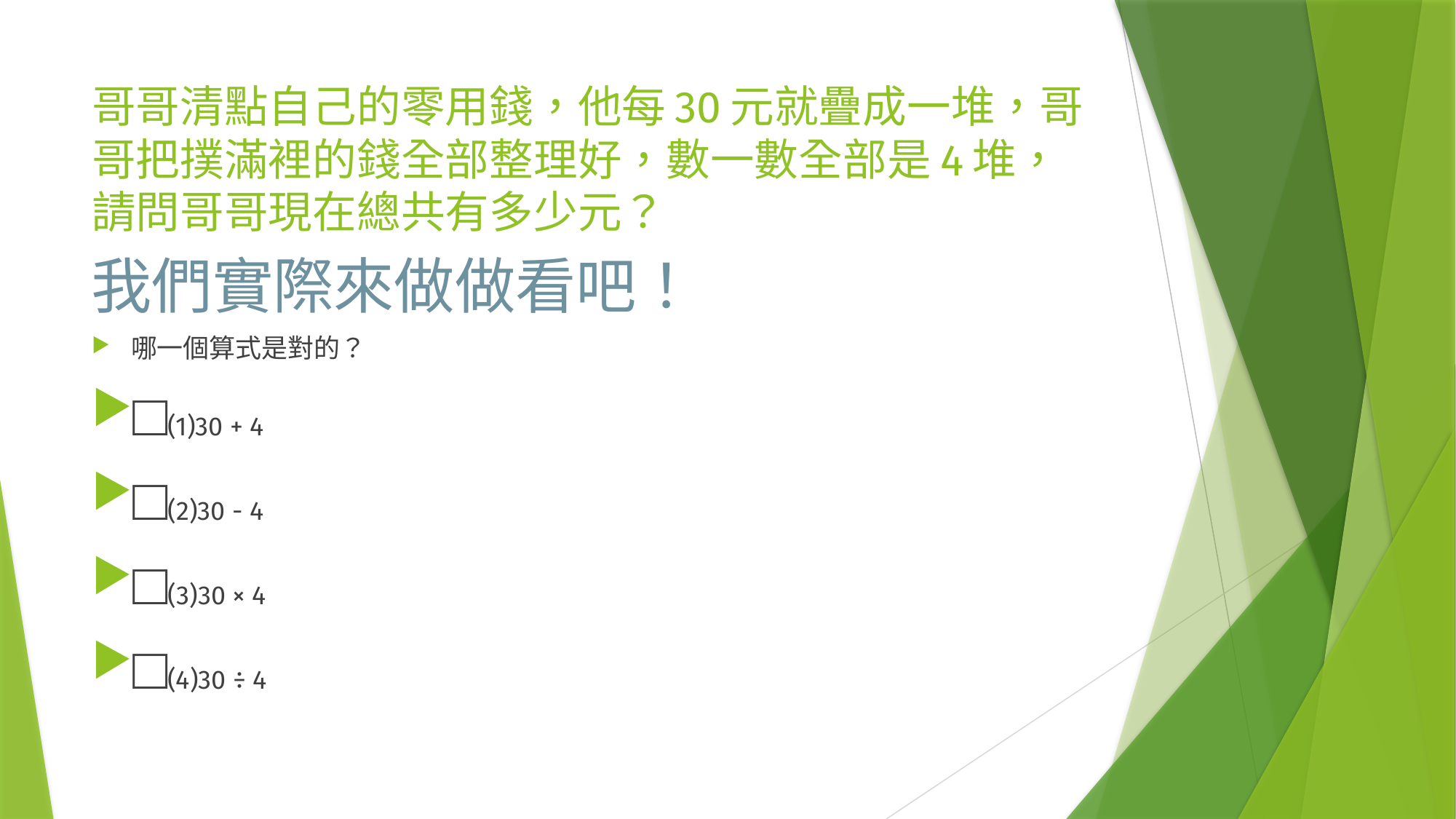

# 哥哥清點自己的零用錢，他每30元就疊成一堆，哥哥把撲滿裡的錢全部整理好，數一數全部是4堆，請問哥哥現在總共有多少元？
我們實際來做做看吧！
哪一個算式是對的？
□(1)30 + 4
□(2)30 - 4
□(3)30 × 4
□(4)30 ÷ 4